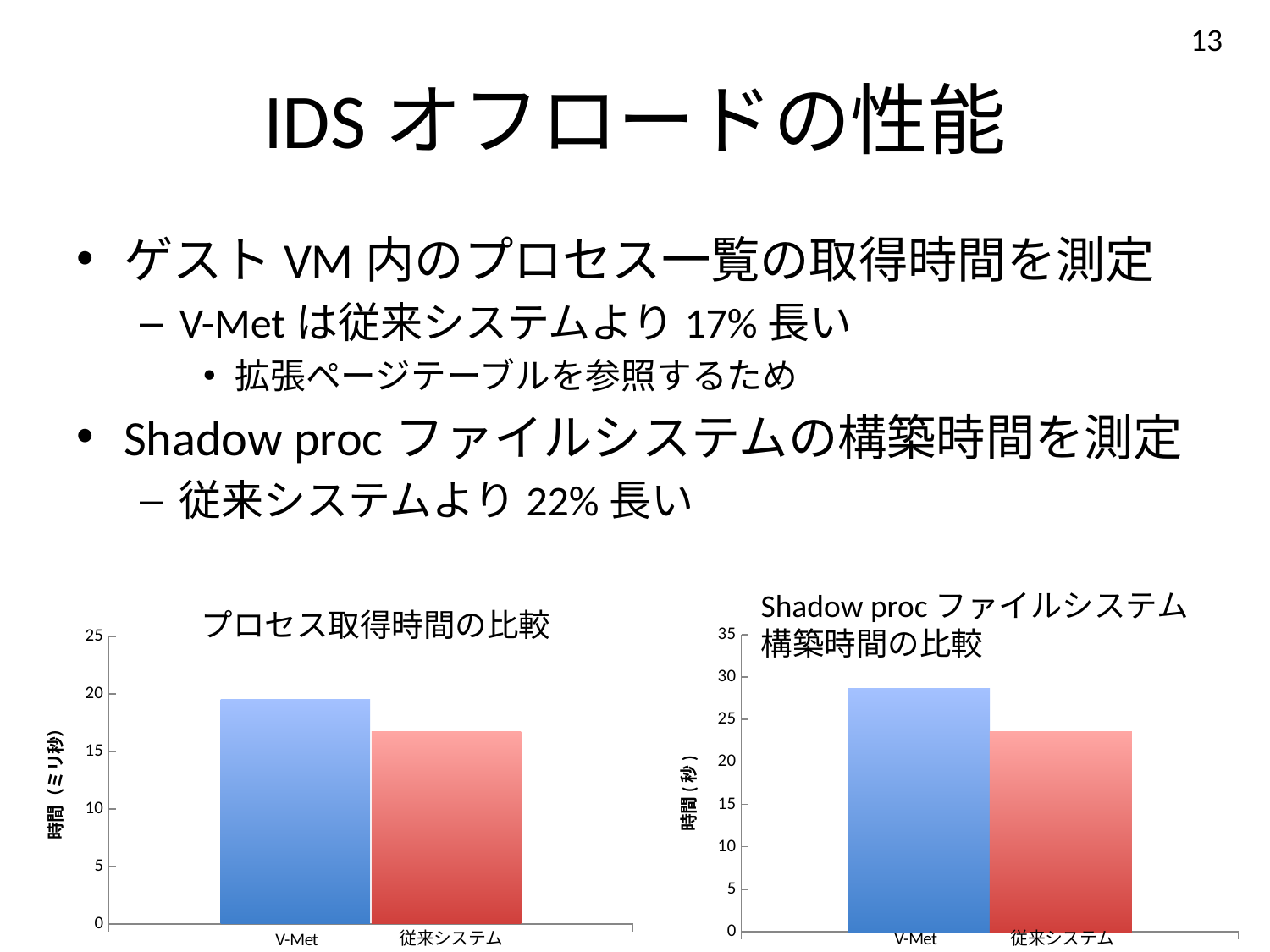

13
# IDSオフロードの性能
ゲストVM内のプロセス一覧の取得時間を測定
V-Metは従来システムより17%長い
拡張ページテーブルを参照するため
Shadow procファイルシステムの構築時間を測定
従来システムより22%長い

Shadow procファイルシステム
構築時間の比較
プロセス取得時間の比較

### Chart

| Category | V-Met | ホスト管理VM |
|---|---|---|

### Chart

| Category | V-Met | 従来システム |
|---|---|---|